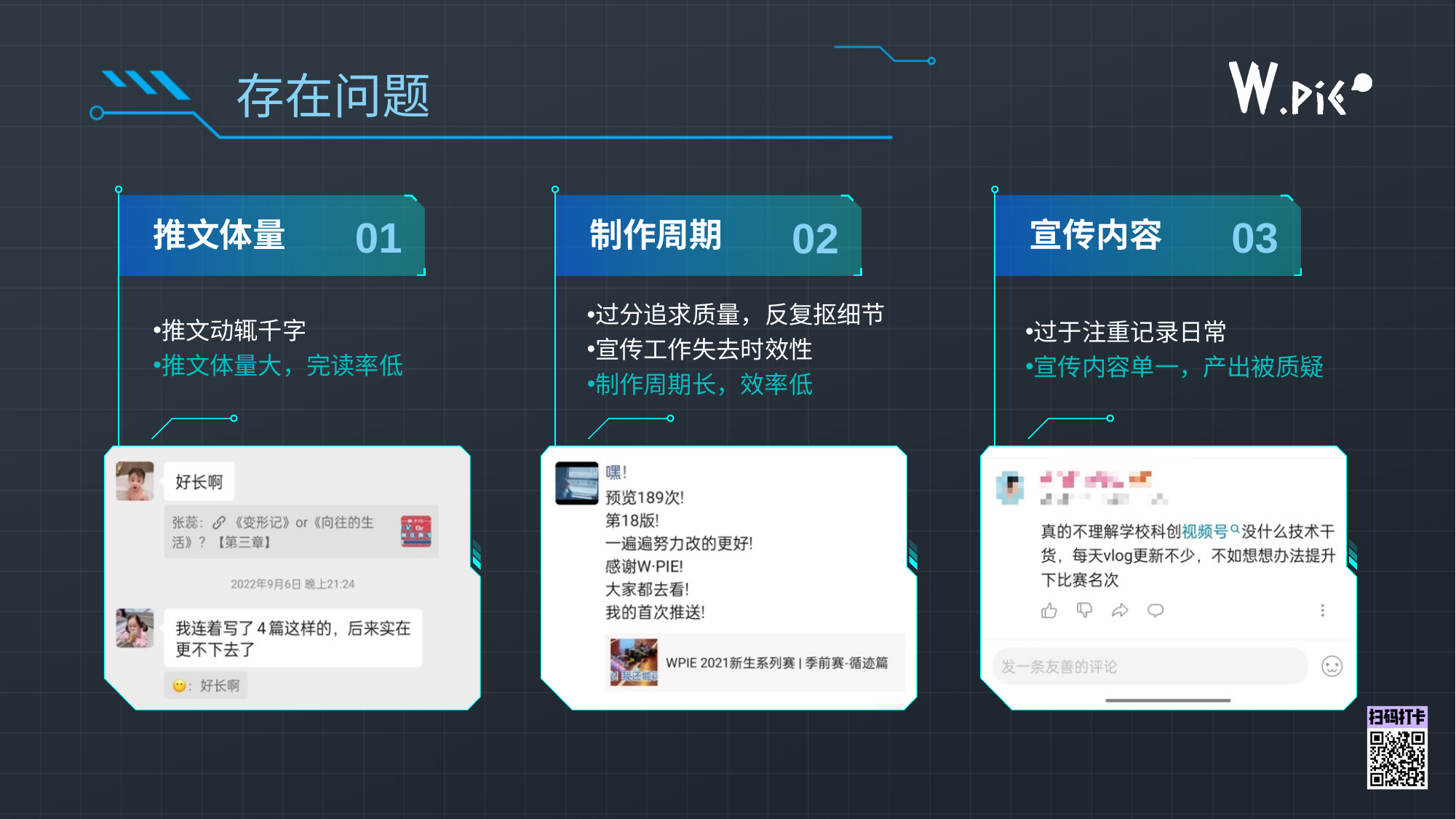

# 存在问题

01
推文体量

推文动辄千字
推文体量大，完读率低

制作周期

过分追求质量，反复抠细节
宣传工作失去时效性
制作周期长，效率低

02

宣传内容

过于注重记录日常
宣传内容单一，产出被质疑

03